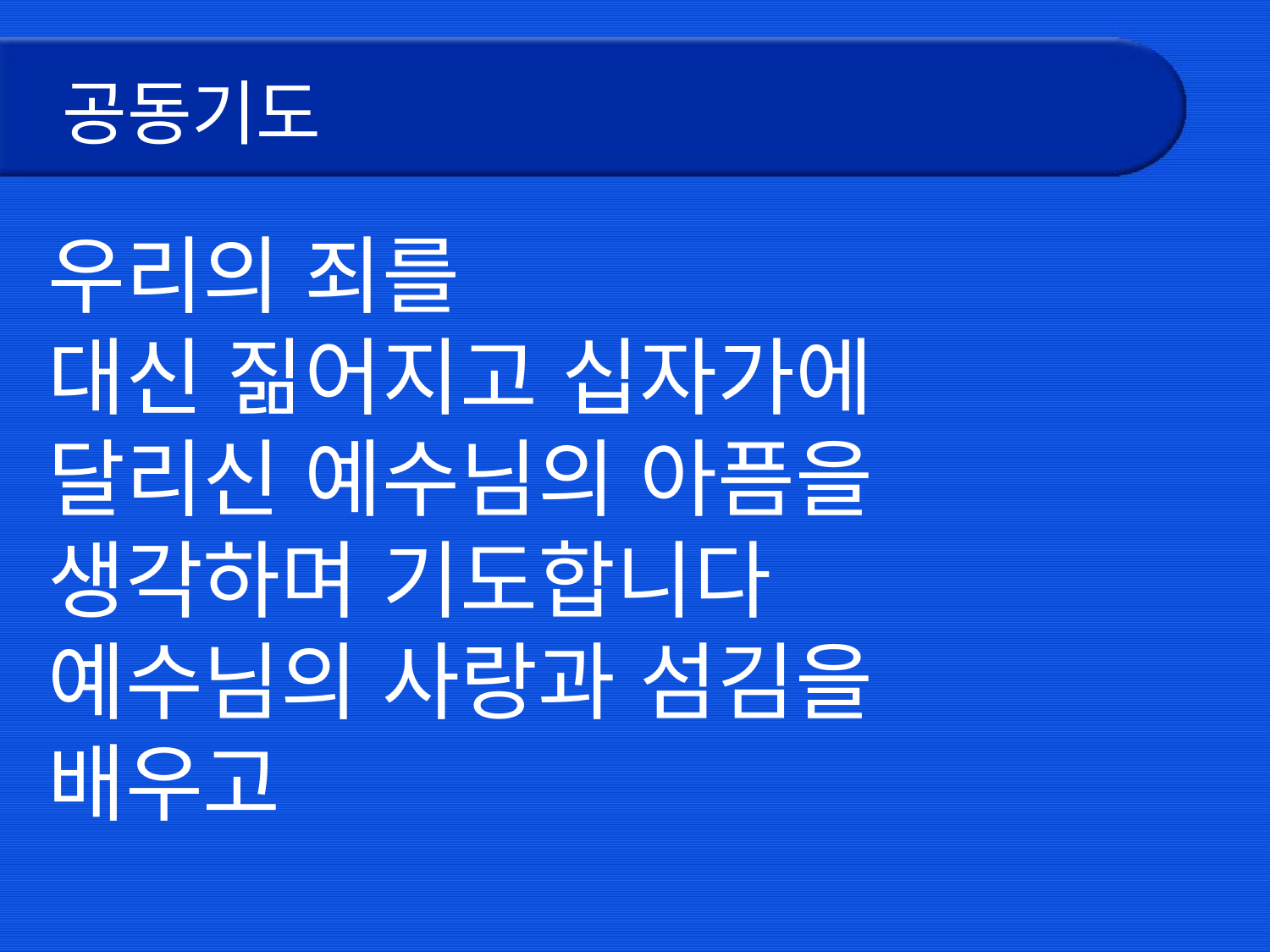

# 공동기도

우리의 죄를
대신 짊어지고 십자가에
달리신 예수님의 아픔을
생각하며 기도합니다
예수님의 사랑과 섬김을
배우고